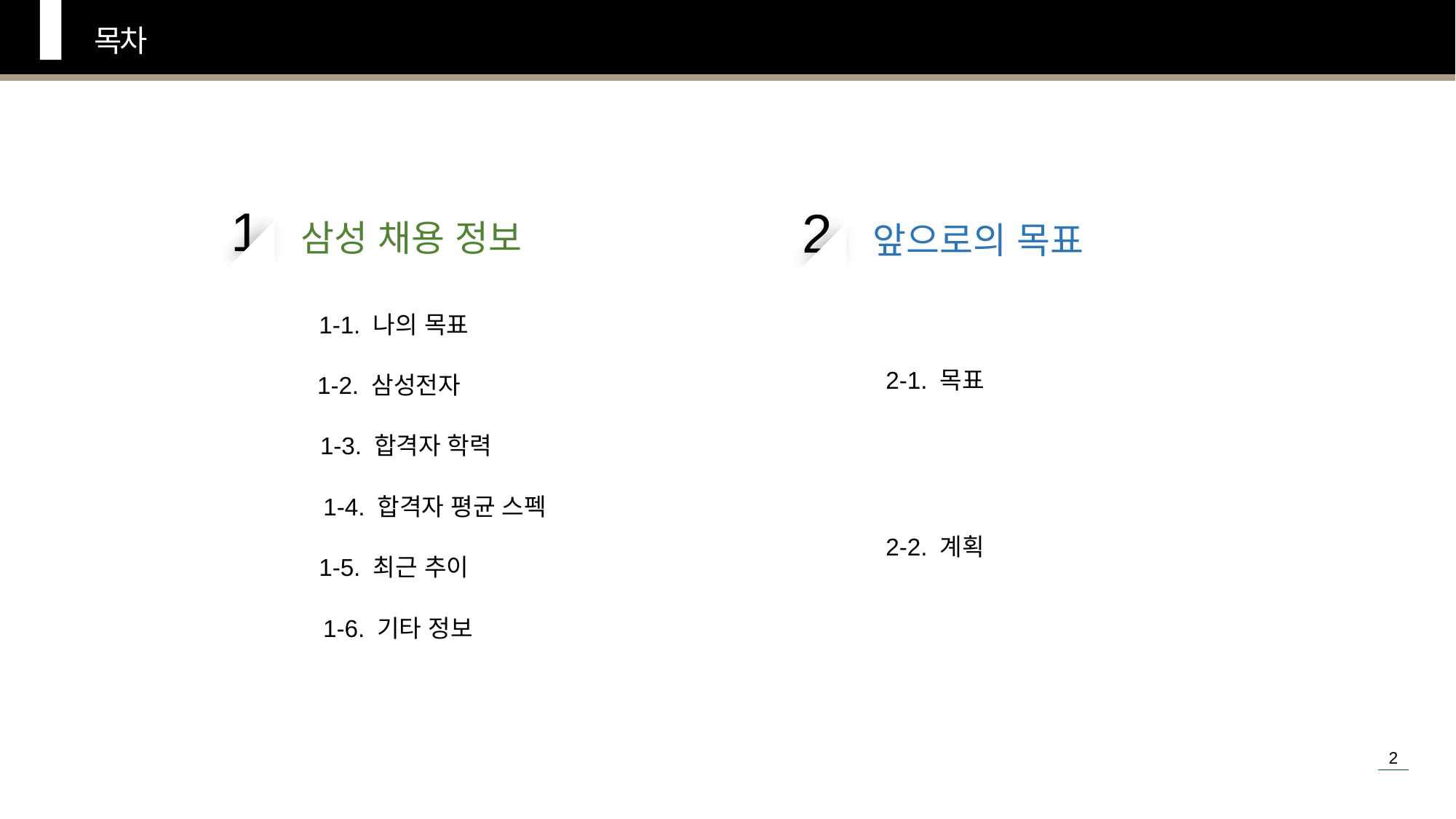

목차
1

2

삼성 채용 정보
1-1. 나의 목표
1-2. 삼성전자
1-3. 합격자 학력
1-4. 합격자 평균 스펙
앞으로의 목표
2-1. 목표
2-2. 계획
1-5. 최근 추이
1-6. 기타 정보